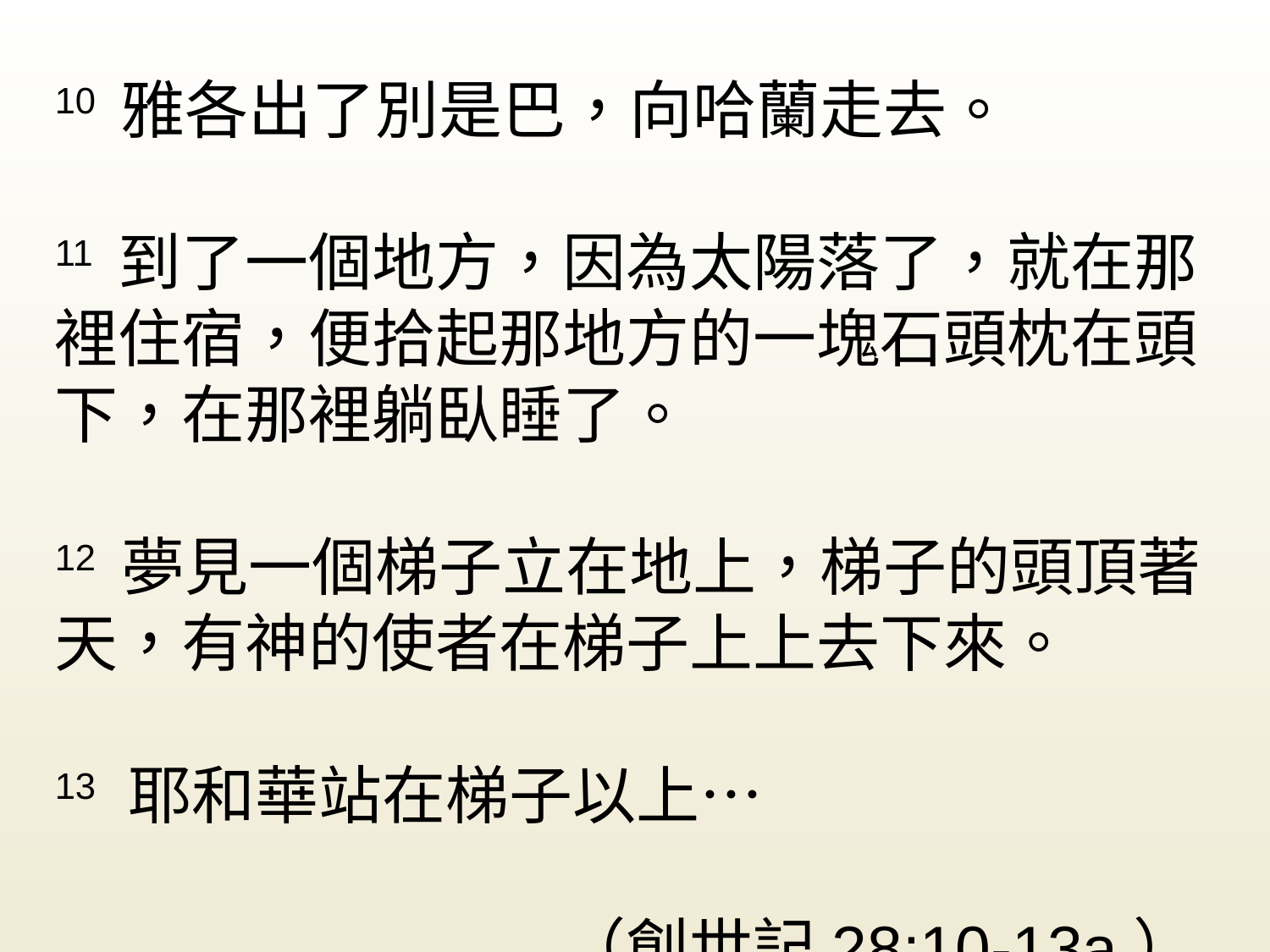

10 雅各出了別是巴，向哈蘭走去。

11 到了一個地方，因為太陽落了，就在那裡住宿，便拾起那地方的一塊石頭枕在頭下，在那裡躺臥睡了。

12 夢見一個梯子立在地上，梯子的頭頂著天，有神的使者在梯子上上去下來。

13 耶和華站在梯子以上…

				（創世記28:10-13a）